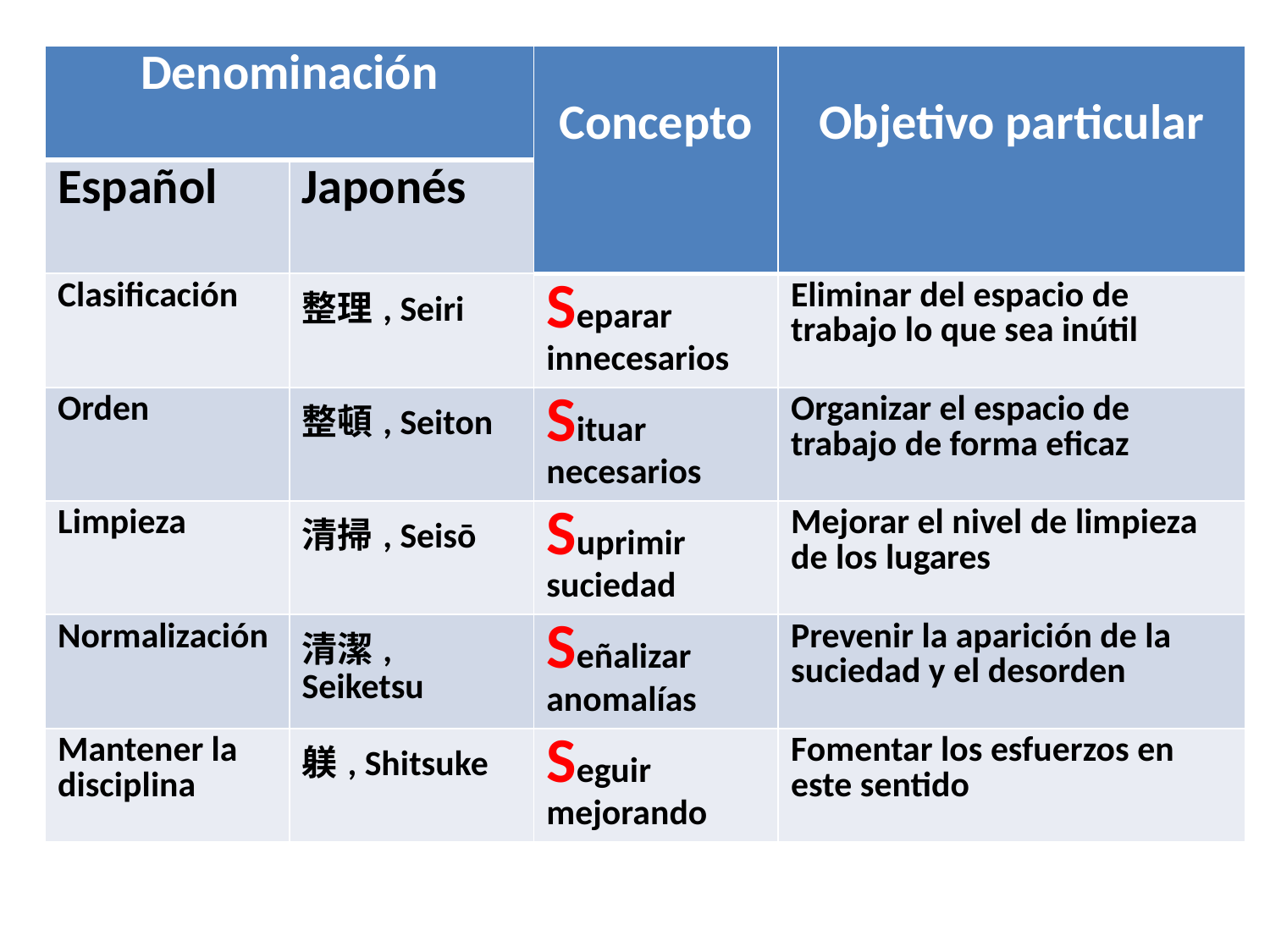

| Denominación |  | Concepto | Objetivo particular |
| --- | --- | --- | --- |
| Español | Japonés |  |  |
| Clasificación | 整理, Seiri | Separar innecesarios | Eliminar del espacio de trabajo lo que sea inútil |
| Orden | 整頓, Seiton | Situar necesarios | Organizar el espacio de trabajo de forma eficaz |
| Limpieza | 清掃, Seisō | Suprimir suciedad | Mejorar el nivel de limpieza de los lugares |
| Normalización | 清潔, Seiketsu | Señalizar anomalías | Prevenir la aparición de la suciedad y el desorden |
| Mantener la disciplina | 躾, Shitsuke | Seguir mejorando | Fomentar los esfuerzos en este sentido |